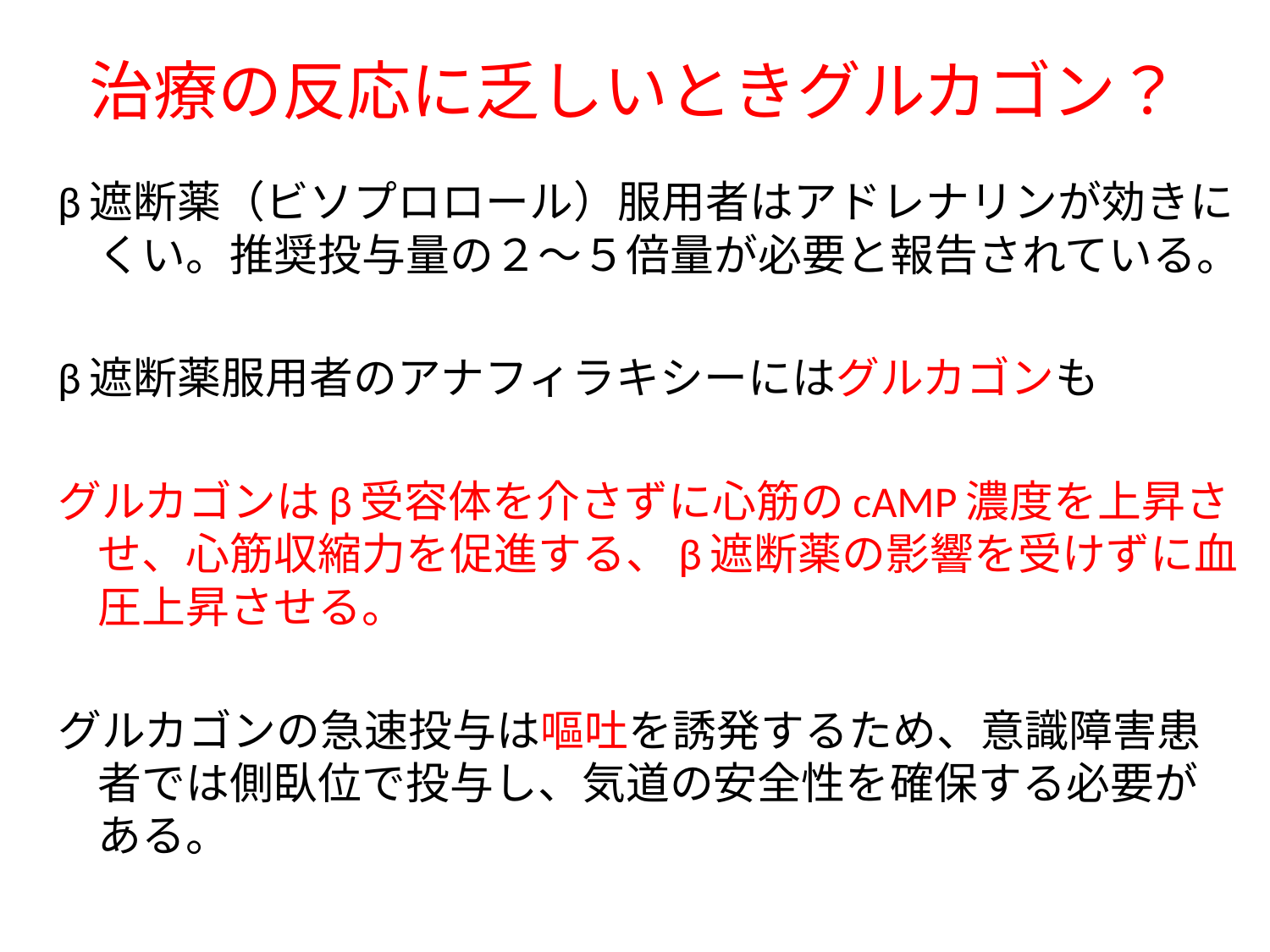

# 治療の反応に乏しいときグルカゴン？
β遮断薬（ビソプロロール）服用者はアドレナリンが効きにくい。推奨投与量の２～５倍量が必要と報告されている。

β遮断薬服用者のアナフィラキシーにはグルカゴンも

グルカゴンはβ受容体を介さずに心筋のcAMP濃度を上昇させ、心筋収縮力を促進する、β遮断薬の影響を受けずに血圧上昇させる。

グルカゴンの急速投与は嘔吐を誘発するため、意識障害患者では側臥位で投与し、気道の安全性を確保する必要がある。